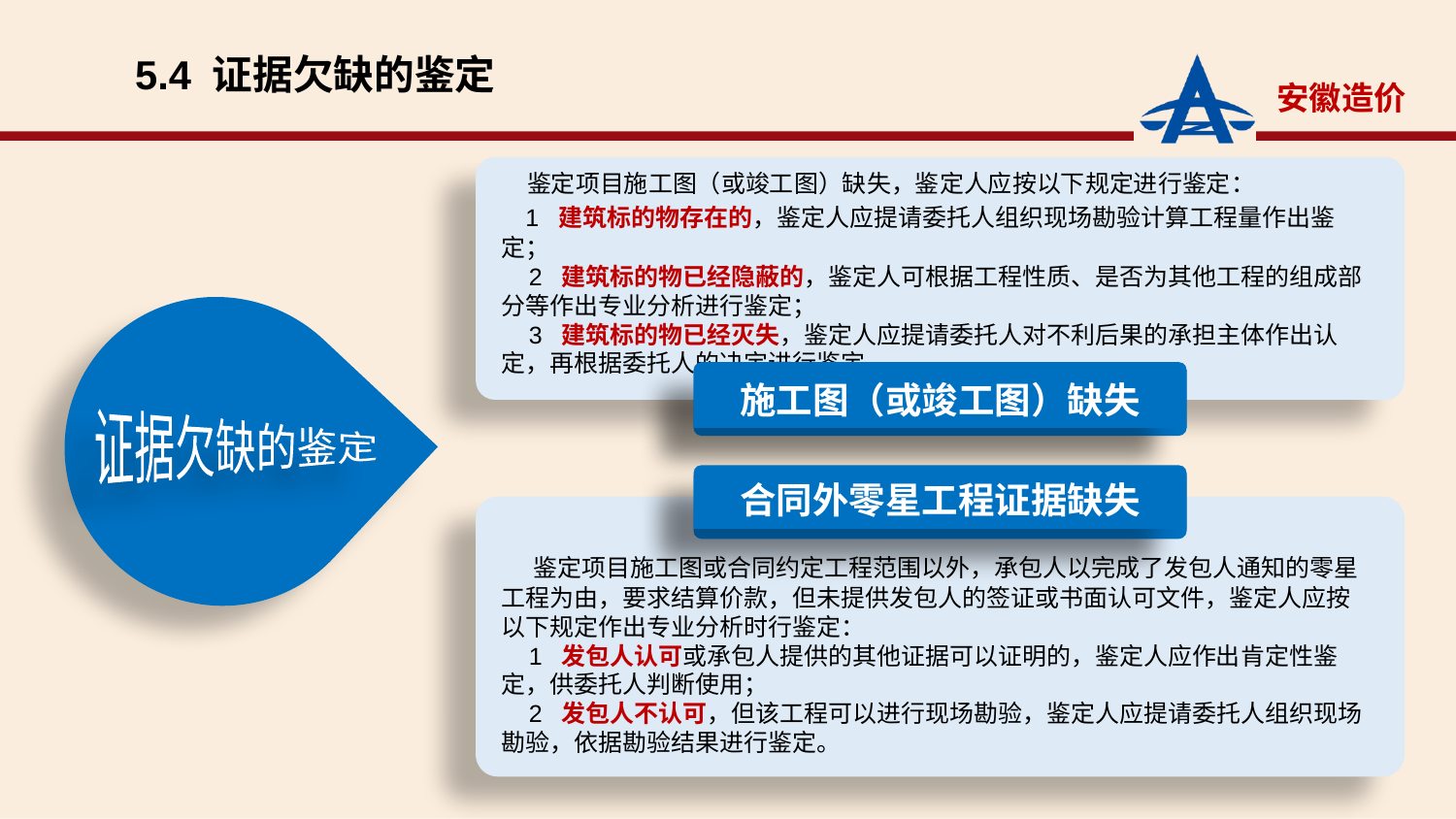

5.4 证据欠缺的鉴定

   鉴定项目施工图（或竣工图）缺失，鉴定人应按以下规定进行鉴定：
   1  建筑标的物存在的，鉴定人应提请委托人组织现场勘验计算工程量作出鉴定；
    2  建筑标的物已经隐蔽的，鉴定人可根据工程性质、是否为其他工程的组成部分等作出专业分析进行鉴定；
    3  建筑标的物已经灭失，鉴定人应提请委托人对不利后果的承担主体作出认定，再根据委托人的决定进行鉴定。

证据欠缺的鉴定

施工图（或竣工图）缺失

合同外零星工程证据缺失

    鉴定项目施工图或合同约定工程范围以外，承包人以完成了发包人通知的零星工程为由，要求结算价款，但未提供发包人的签证或书面认可文件，鉴定人应按以下规定作出专业分析时行鉴定：
    1  发包人认可或承包人提供的其他证据可以证明的，鉴定人应作出肯定性鉴定，供委托人判断使用；
    2  发包人不认可，但该工程可以进行现场勘验，鉴定人应提请委托人组织现场勘验，依据勘验结果进行鉴定。